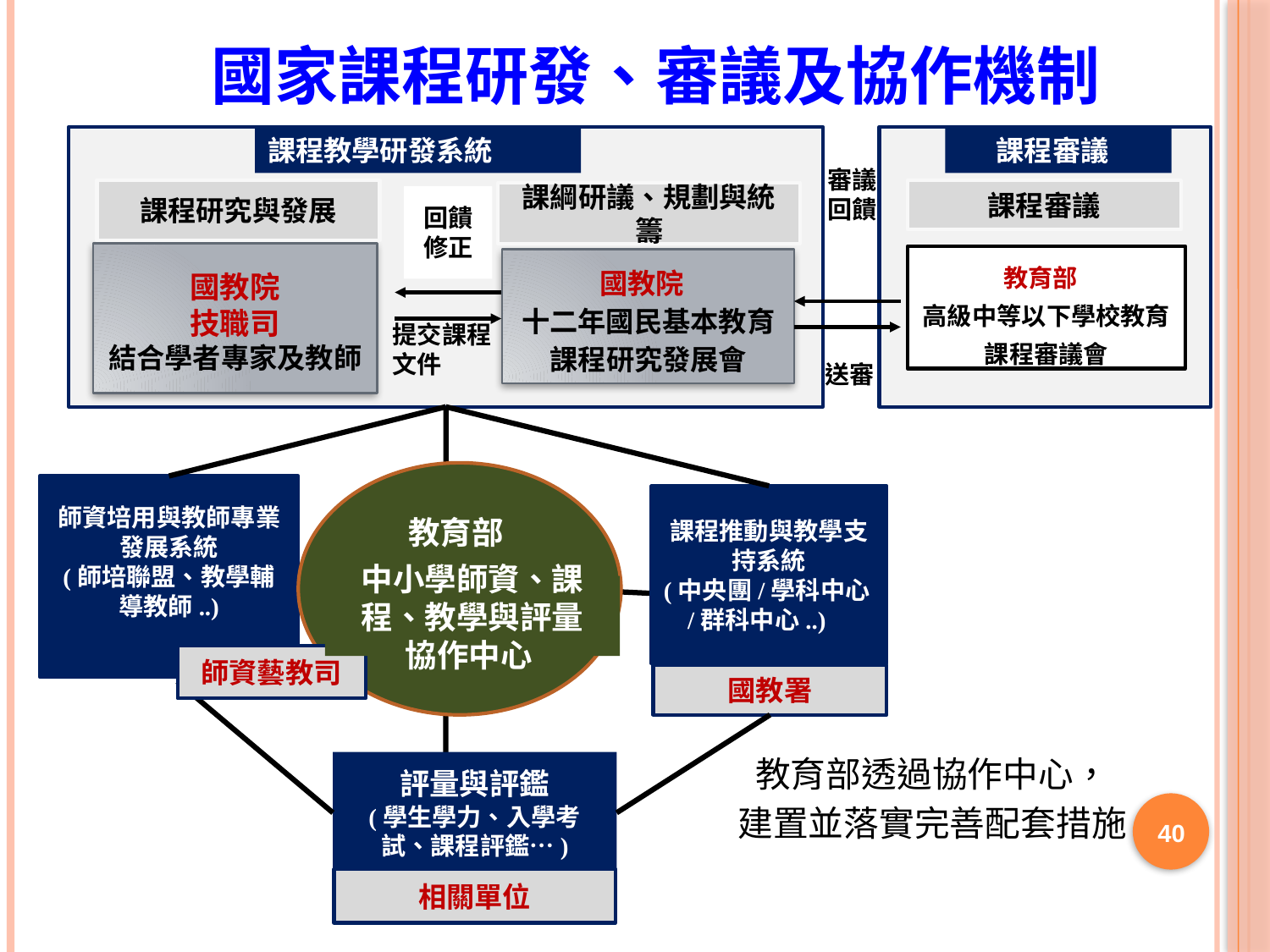

國家課程研發、審議及協作機制

課程教學研發系統

     課程審議
審議回饋
課程研究與發展
課程審議
課綱研議、規劃與統籌

回饋修正

國教院
技職司
結合學者專家及教師

教育部
高級中等以下學校教育課程審議會

國教院
十二年國民基本教育課程研究發展會

提交課程文件
送審
教育部

師資培用與教師專業發展系統
(師培聯盟、教學輔導教師..)

課程推動與教學支持系統
(中央團/學科中心/群科中心..)
國教署
評量與評鑑
(學生學力、入學考試、課程評鑑…)
相關單位

中小學師資、課程、教學與評量
協作中心

師資藝教司
教育部透過協作中心，
建置並落實完善配套措施
40